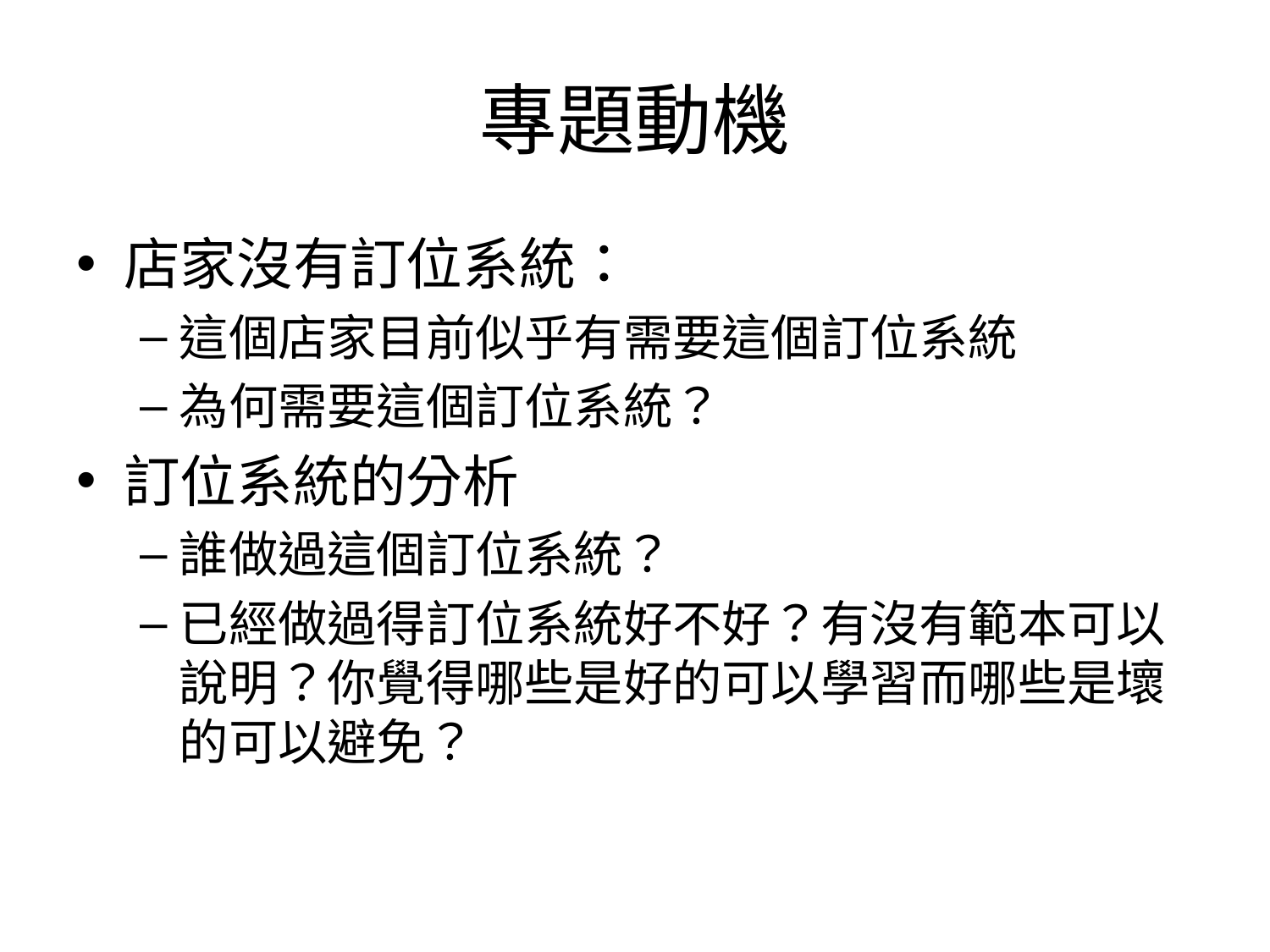

# 專題動機
店家沒有訂位系統：
這個店家目前似乎有需要這個訂位系統
為何需要這個訂位系統？
訂位系統的分析
誰做過這個訂位系統？
已經做過得訂位系統好不好？有沒有範本可以說明？你覺得哪些是好的可以學習而哪些是壞的可以避免？